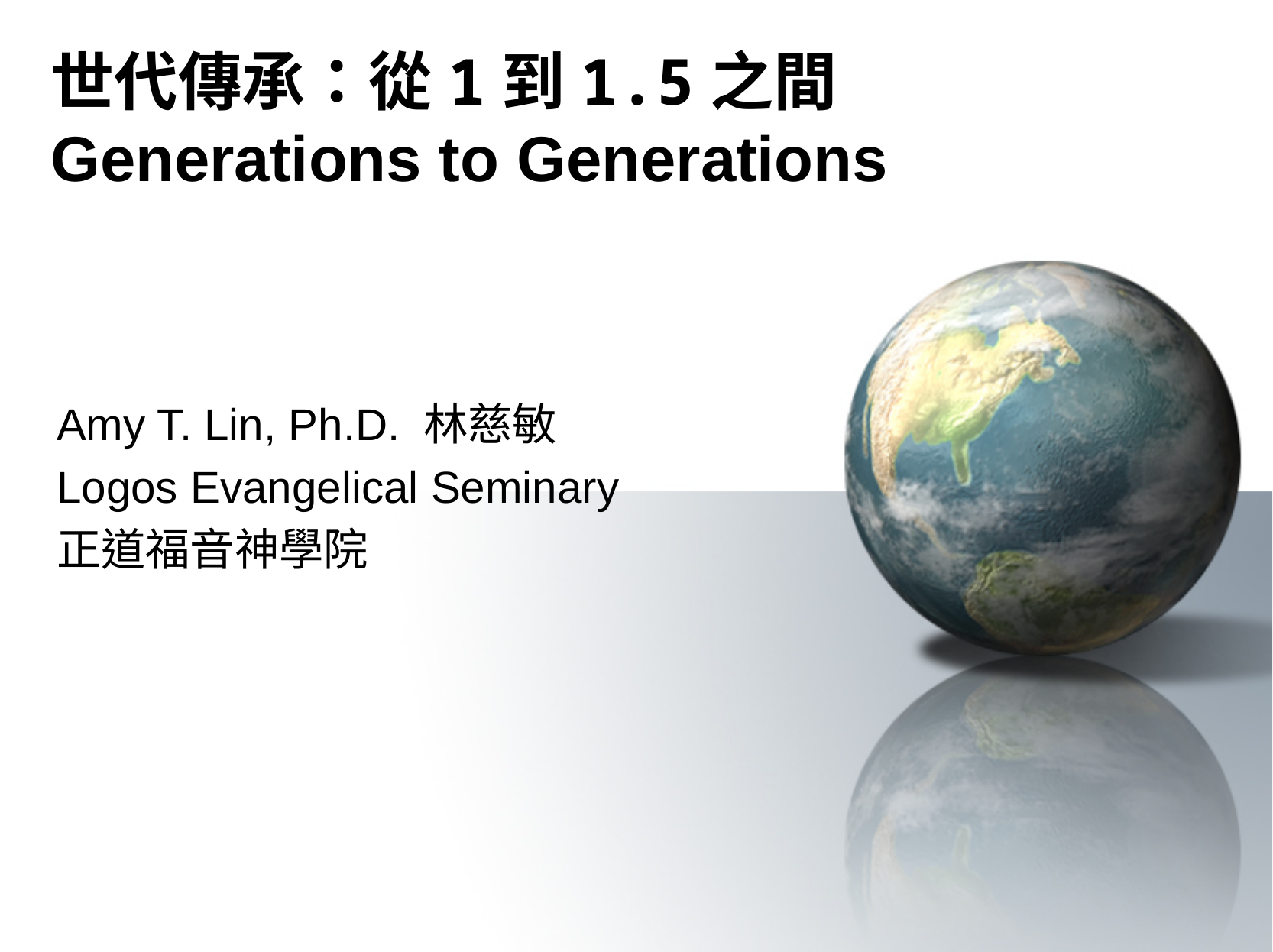

# 世代傳承：從1到1.5之間 Generations to Generations
Amy T. Lin, Ph.D. 林慈敏
Logos Evangelical Seminary
正道福音神學院